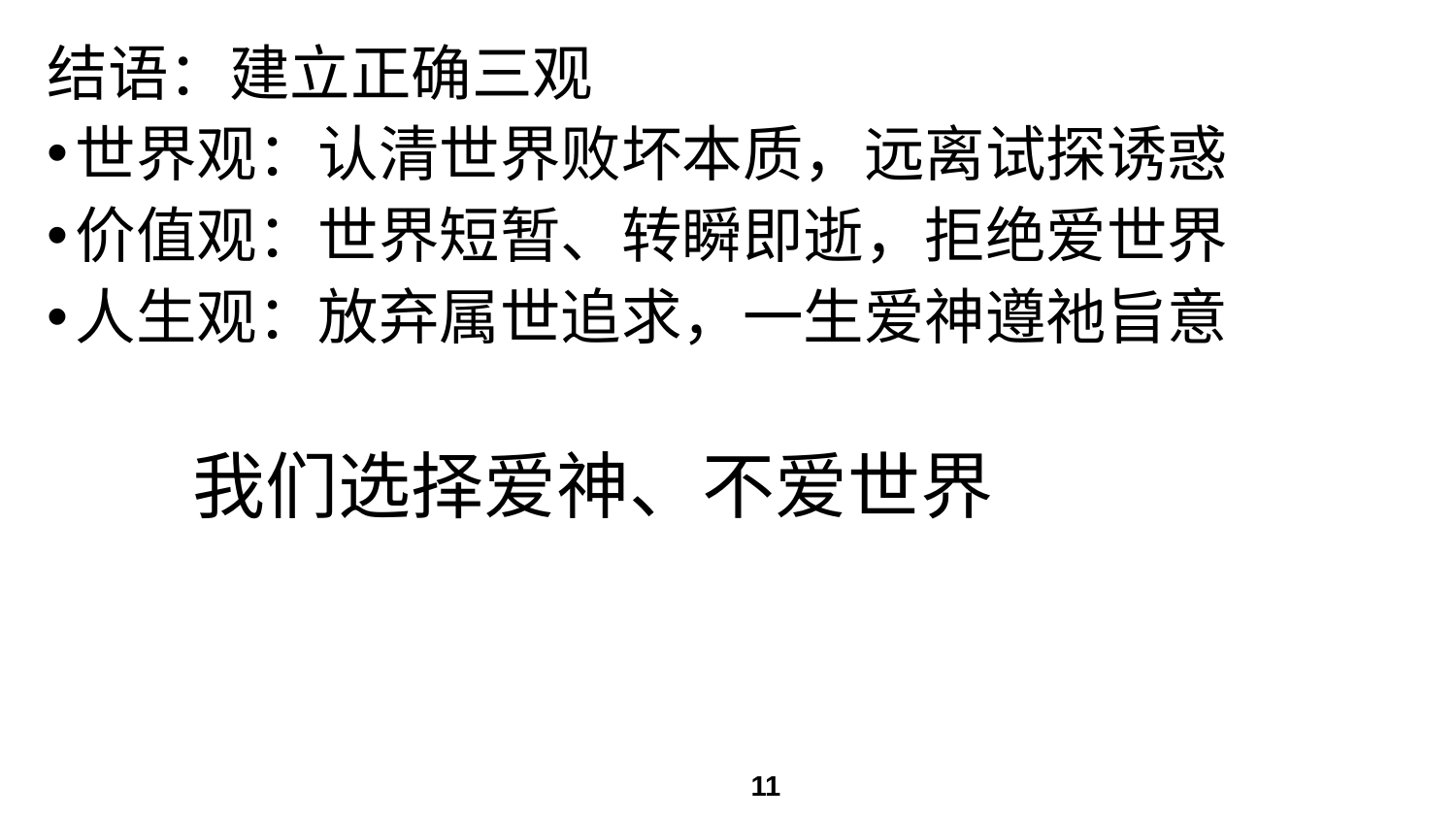

# 结语：建立正确三观
世界观：认清世界败坏本质，远离试探诱惑
价值观：世界短暂、转瞬即逝，拒绝爱世界
人生观：放弃属世追求，一生爱神遵祂旨意

	我们选择爱神、不爱世界
11